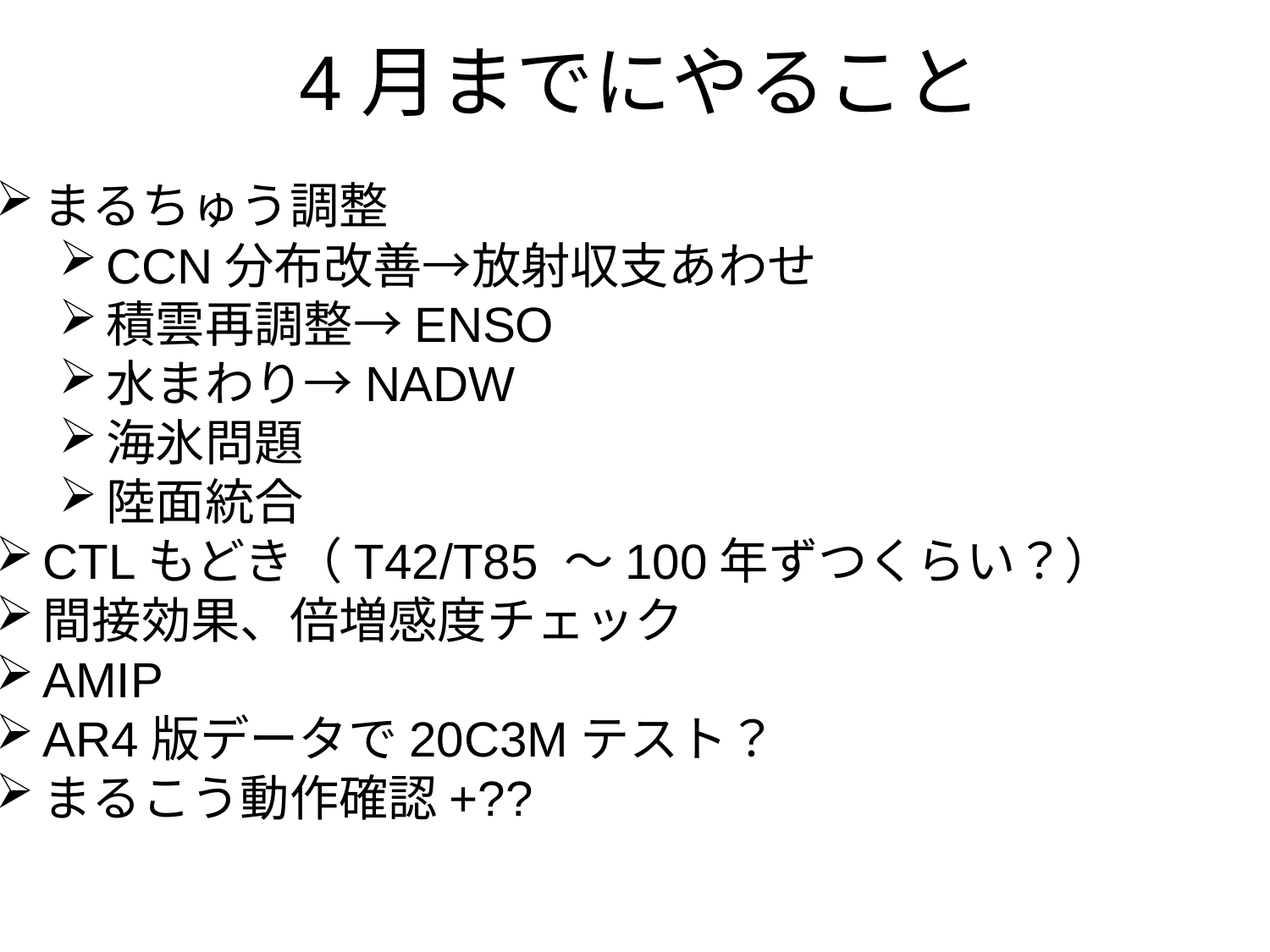

# 4月までにやること
まるちゅう調整
CCN分布改善→放射収支あわせ
積雲再調整→ENSO
水まわり→NADW
海氷問題
陸面統合
CTLもどき（T42/T85 ～100年ずつくらい？）
間接効果、倍増感度チェック
AMIP
AR4版データで20C3Mテスト？
まるこう動作確認+??